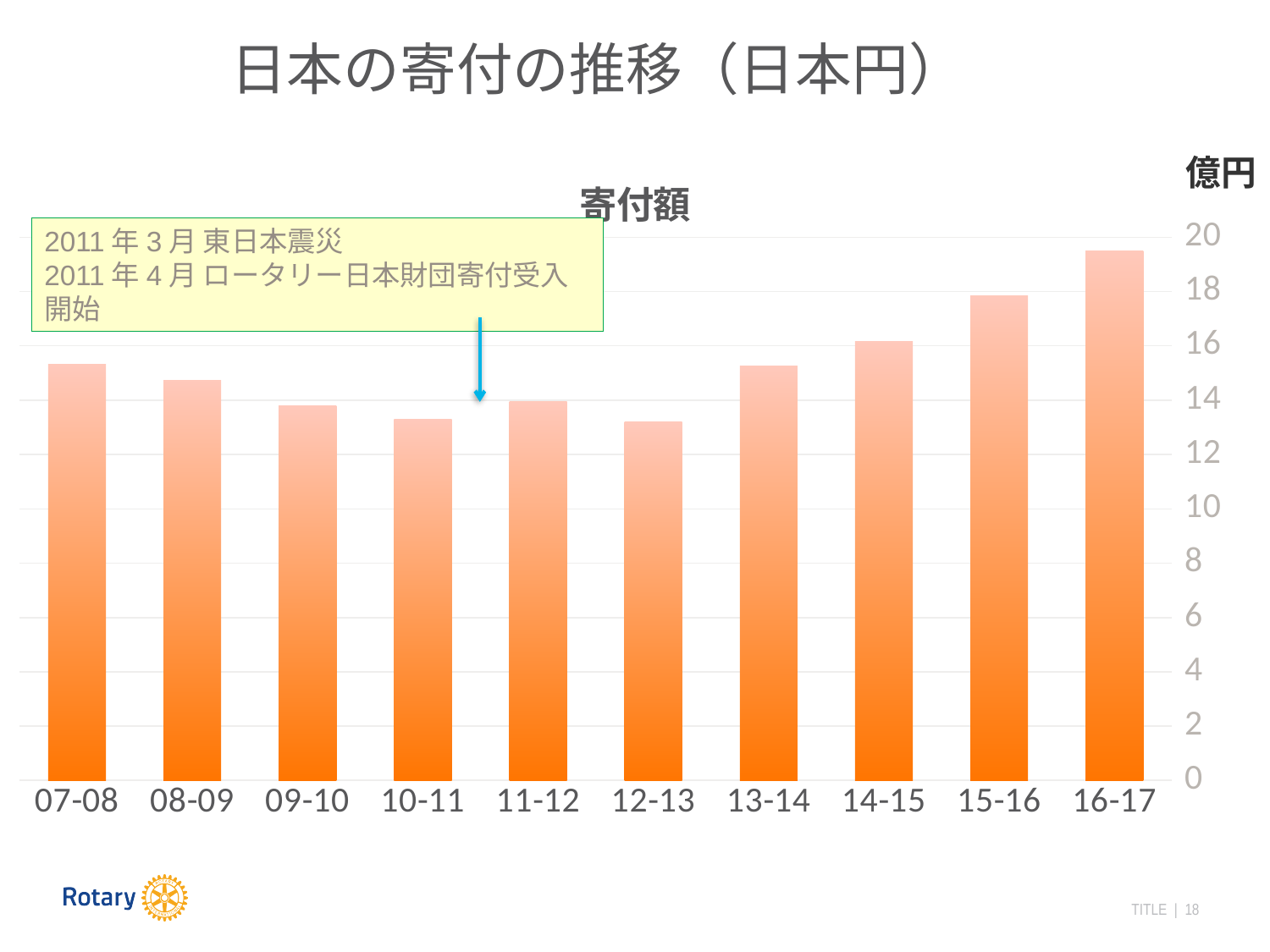

# 日本の寄付の推移（日本円）

### Chart: 寄付額

| Category | 寄付額 |
|---|---|
| 07-08 | 15.3206163 |
| 08-09 | 14.74387444 |
| 09-10 | 13.80196786 |
| 10-11 | 13.30469741 |
| 11-12 | 13.95702136 |
| 12-13 | 13.21838223 |
| 13-14 | 15.27496545 |
| 14-15 | 16.17551277 |
| 15-16 | 17.85820277 |
| 16-17 | 19.5 |
億円
2011年3月 東日本震災
2011年4月 ロータリー日本財団寄付受入開始